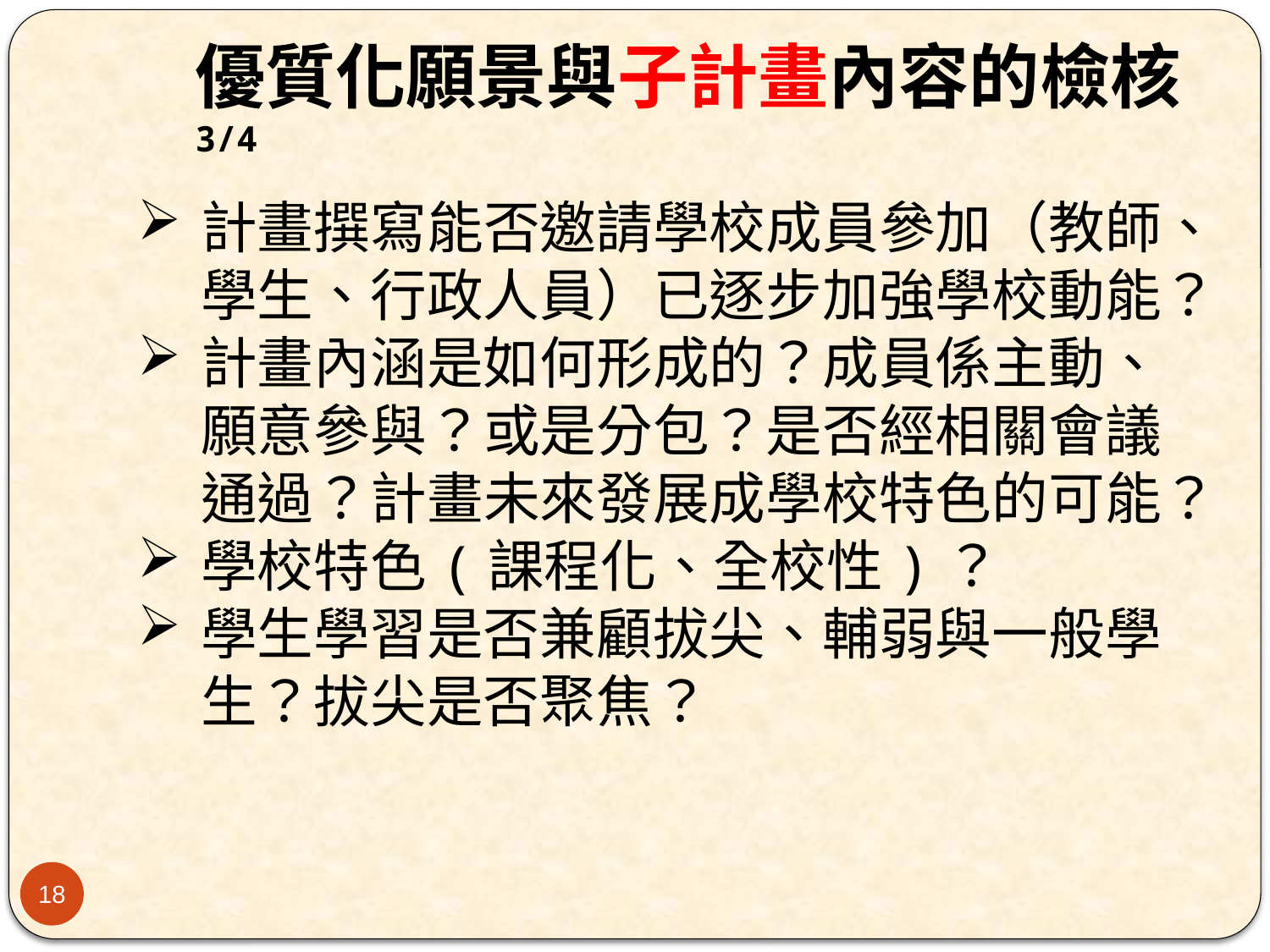

# 優質化願景與子計畫內容的檢核3/4
計畫撰寫能否邀請學校成員參加（教師、學生、行政人員）已逐步加強學校動能？
計畫內涵是如何形成的？成員係主動、願意參與？或是分包？是否經相關會議通過？計畫未來發展成學校特色的可能？
學校特色(課程化、全校性)？
學生學習是否兼顧拔尖、輔弱與一般學生？拔尖是否聚焦？
18